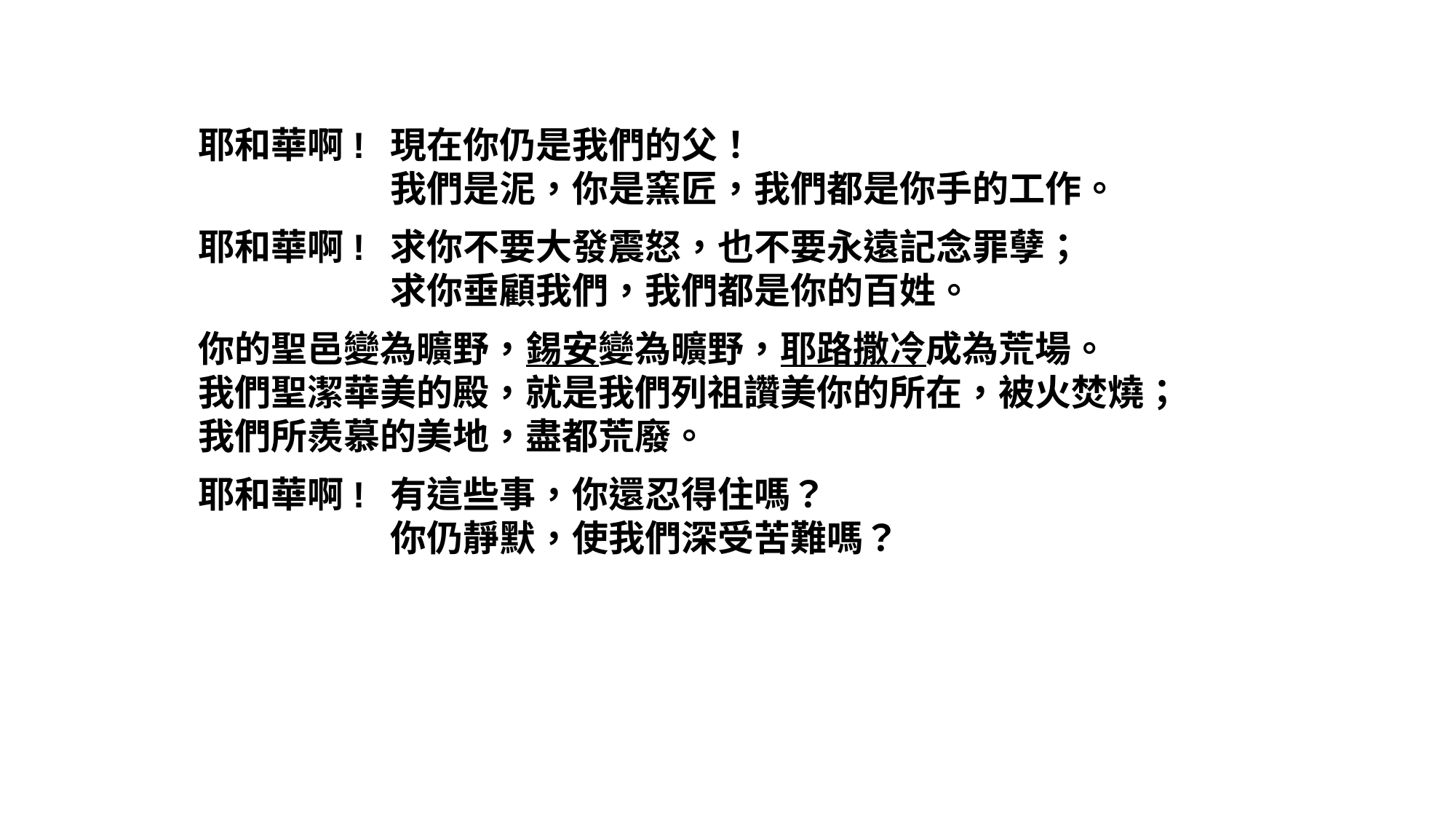

耶和華啊!	現在你仍是我們的父！
	我們是泥，你是窯匠，我們都是你手的工作。

耶和華啊!	求你不要大發震怒，也不要永遠記念罪孽；
	求你垂顧我們，我們都是你的百姓。

你的聖邑變為曠野，錫安變為曠野，耶路撒冷成為荒場。
我們聖潔華美的殿，就是我們列祖讚美你的所在，被火焚燒；
我們所羨慕的美地，盡都荒廢。

耶和華啊! 	有這些事，你還忍得住嗎？
	你仍靜默，使我們深受苦難嗎？